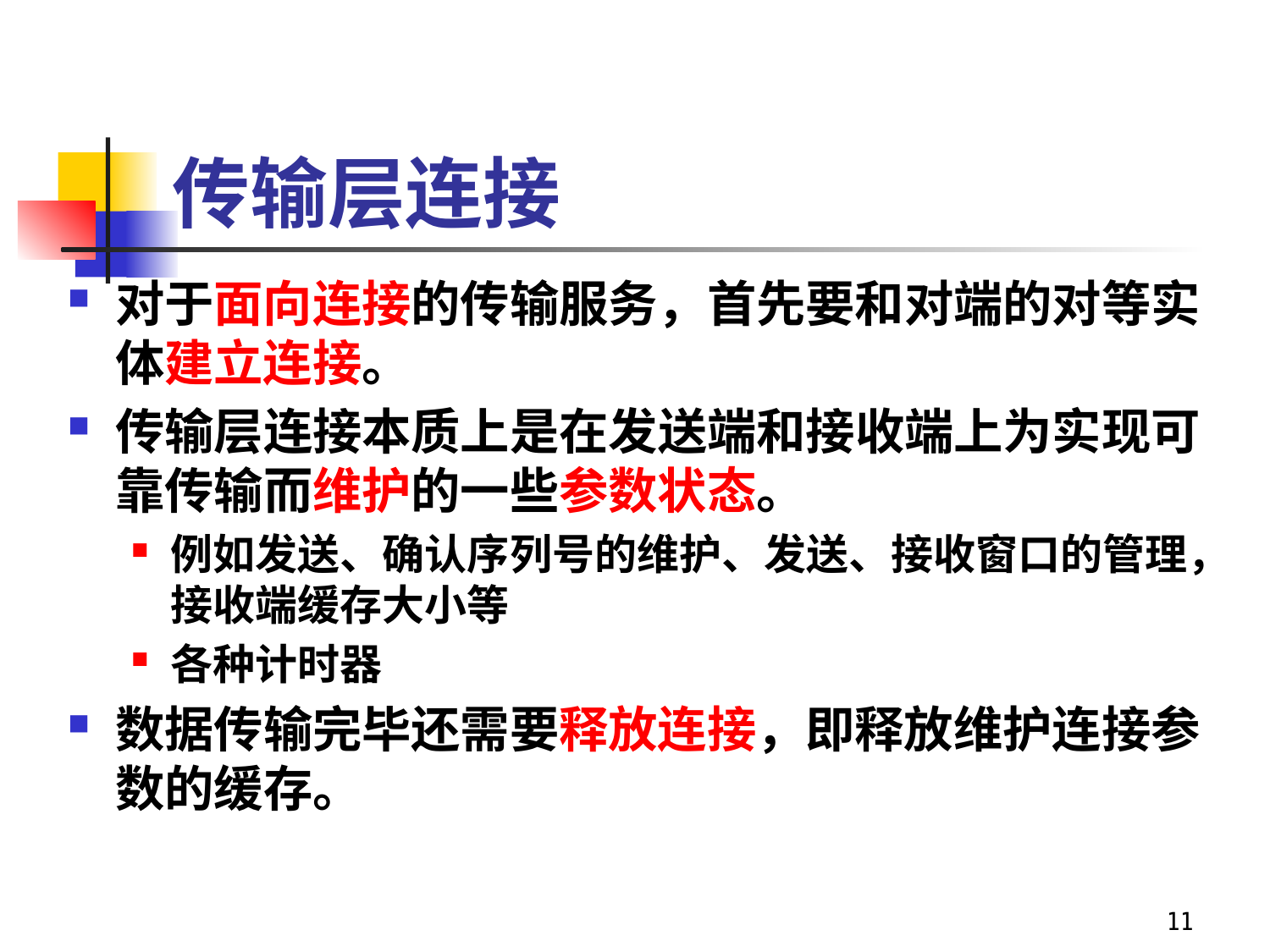

# 传输层连接
对于面向连接的传输服务，首先要和对端的对等实体建立连接。
传输层连接本质上是在发送端和接收端上为实现可靠传输而维护的一些参数状态。
例如发送、确认序列号的维护、发送、接收窗口的管理，接收端缓存大小等
各种计时器
数据传输完毕还需要释放连接，即释放维护连接参数的缓存。
11